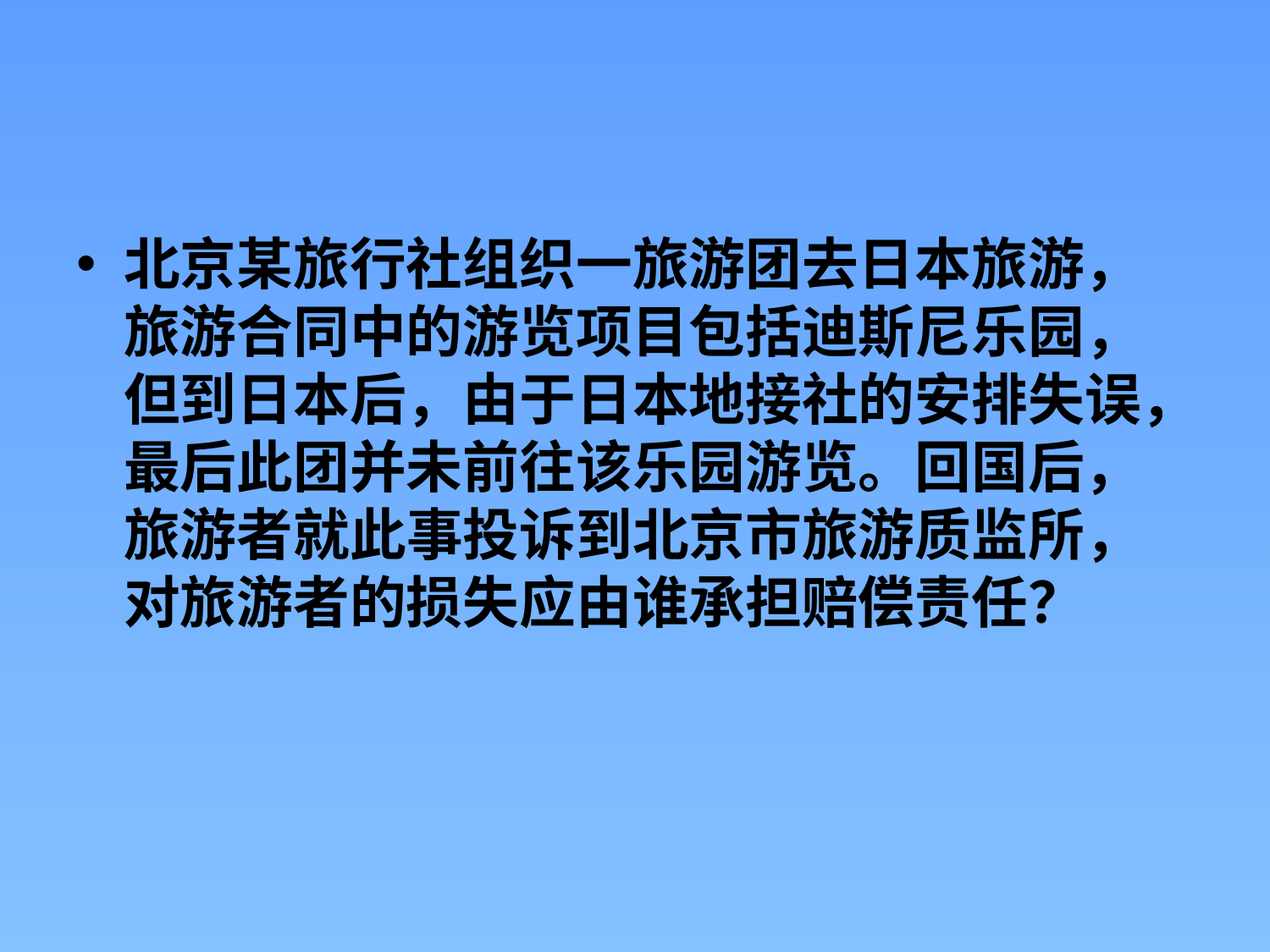

#
北京某旅行社组织一旅游团去日本旅游，旅游合同中的游览项目包括迪斯尼乐园，但到日本后，由于日本地接社的安排失误，最后此团并未前往该乐园游览。回国后，旅游者就此事投诉到北京市旅游质监所，对旅游者的损失应由谁承担赔偿责任？